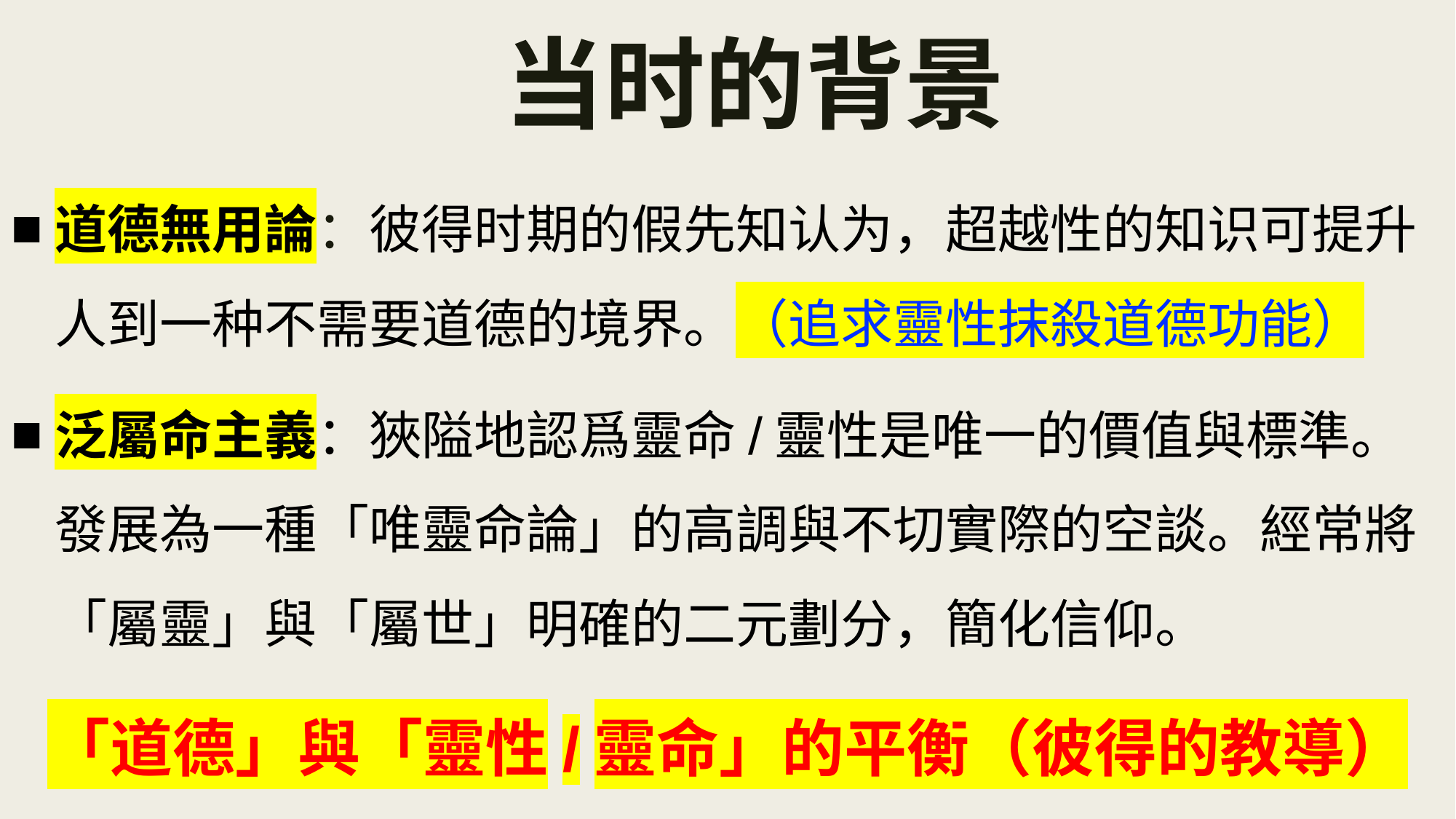

# 当时的背景
道德無用論：彼得时期的假先知认为，超越性的知识可提升人到一种不需要道德的境界。（追求靈性抹殺道德功能）
泛屬命主義：狹隘地認爲靈命/靈性是唯一的價值與標準。發展為一種「唯靈命論」的高調與不切實際的空談。經常將「屬靈」與「屬世」明確的二元劃分，簡化信仰。
「道德」與「靈性/靈命」的平衡（彼得的教導）